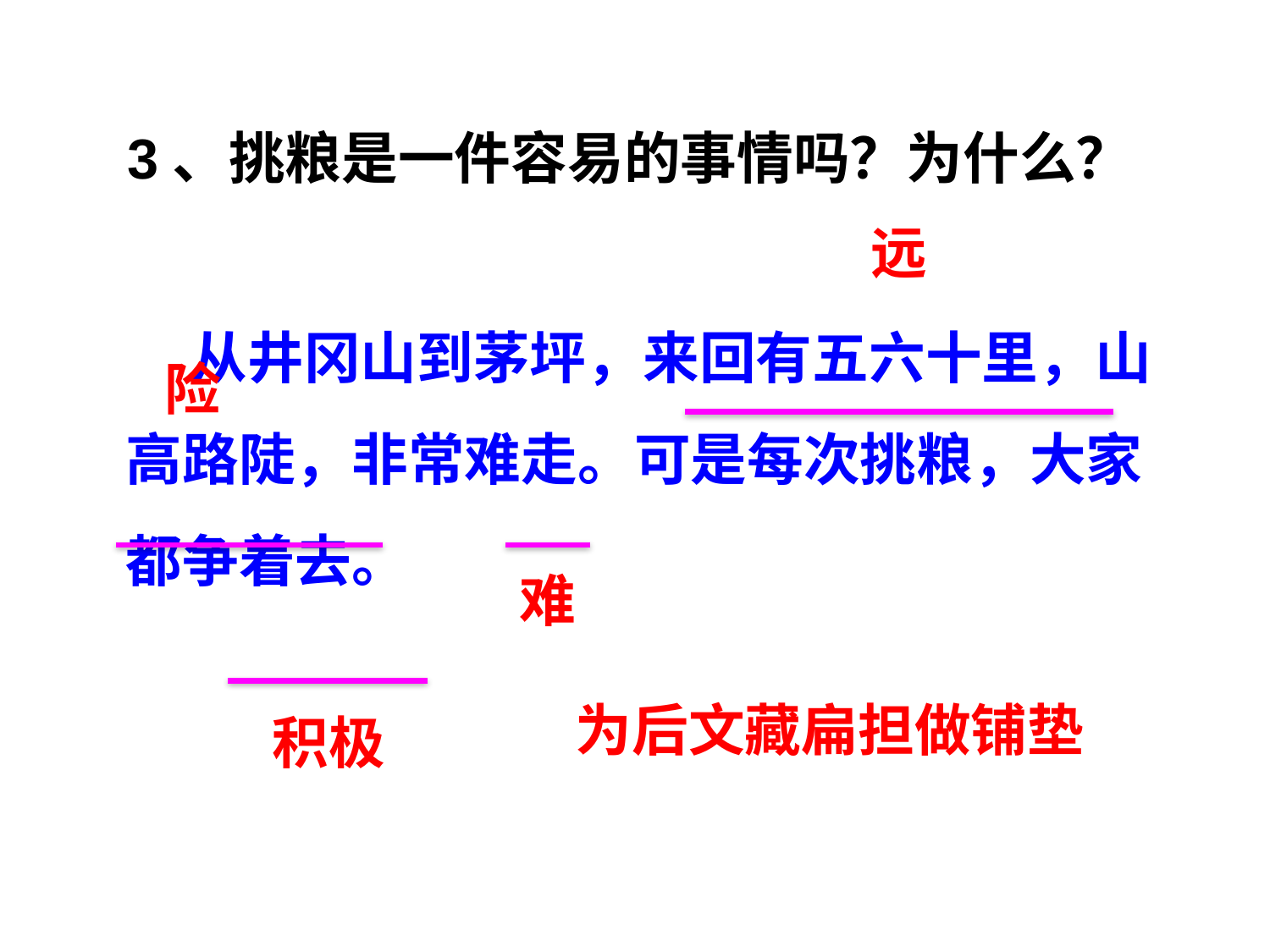

3、挑粮是一件容易的事情吗？为什么？
远
    从井冈山到茅坪，来回有五六十里，山高路陡，非常难走。可是每次挑粮，大家都争着去。
险
难
为后文藏扁担做铺垫
积极